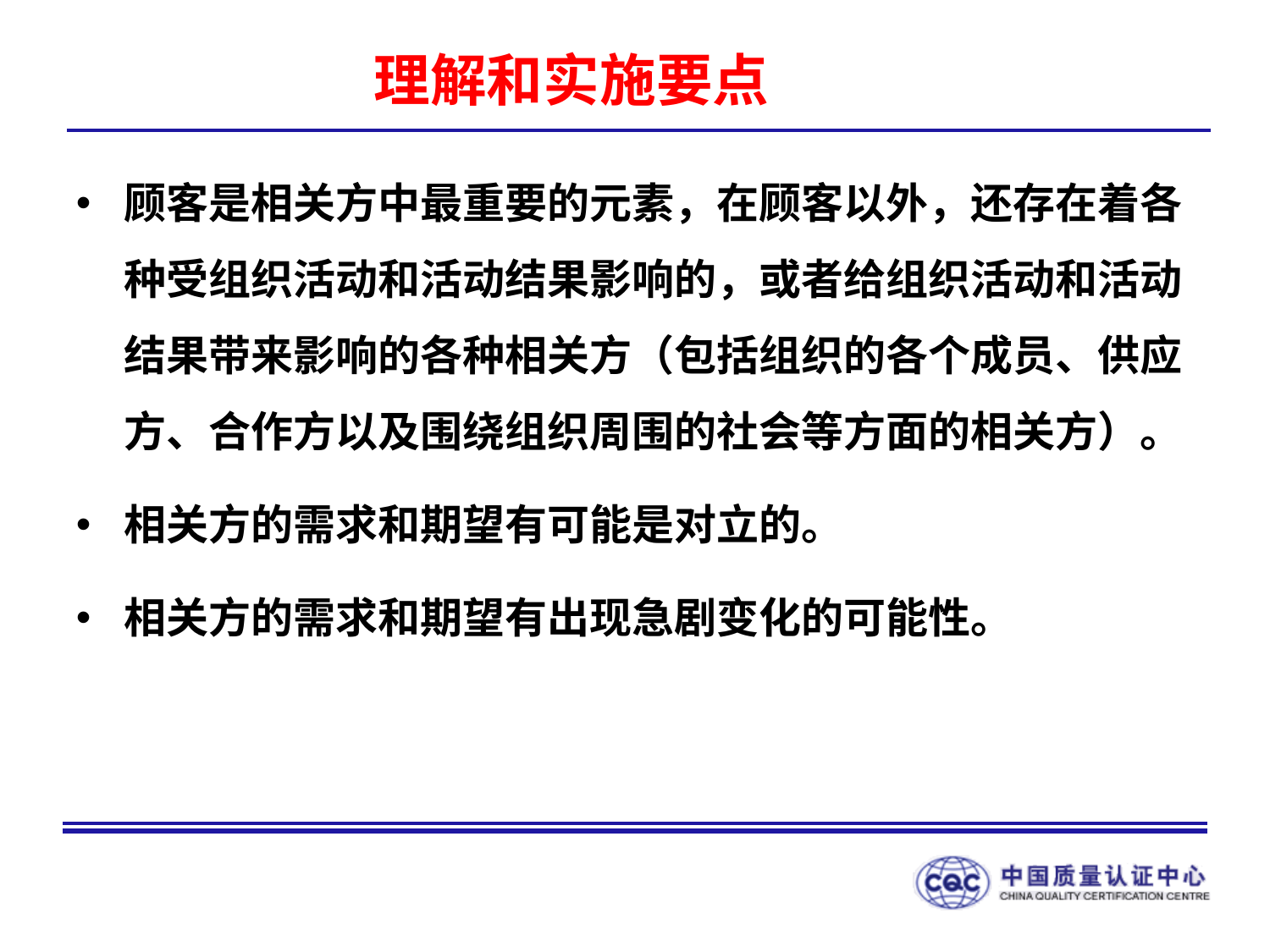

# 理解和实施要点
顾客是相关方中最重要的元素，在顾客以外，还存在着各种受组织活动和活动结果影响的，或者给组织活动和活动结果带来影响的各种相关方（包括组织的各个成员、供应方、合作方以及围绕组织周围的社会等方面的相关方）。
相关方的需求和期望有可能是对立的。
相关方的需求和期望有出现急剧变化的可能性。